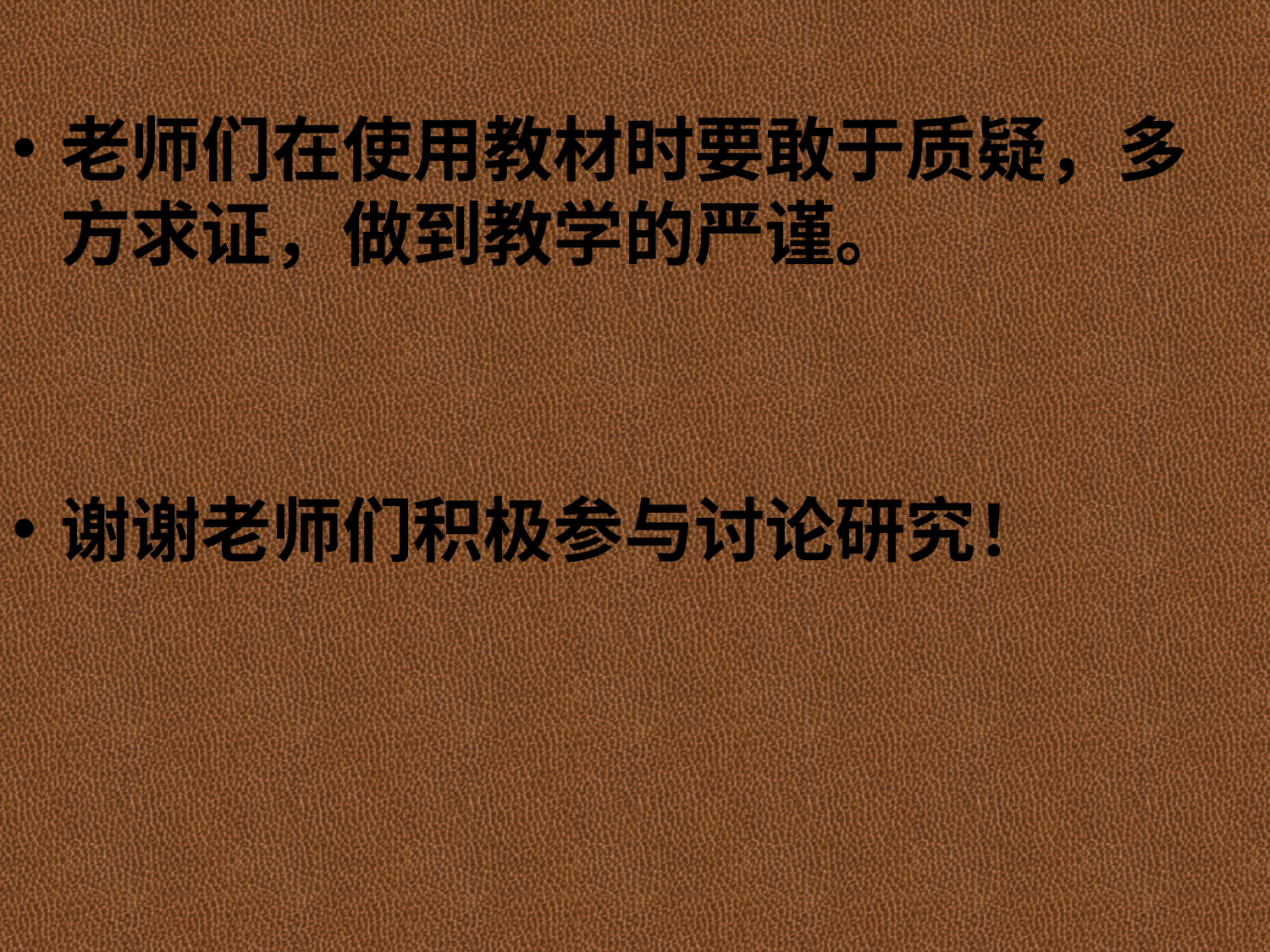

老师们在使用教材时要敢于质疑，多方求证，做到教学的严谨。

谢谢老师们积极参与讨论研究！